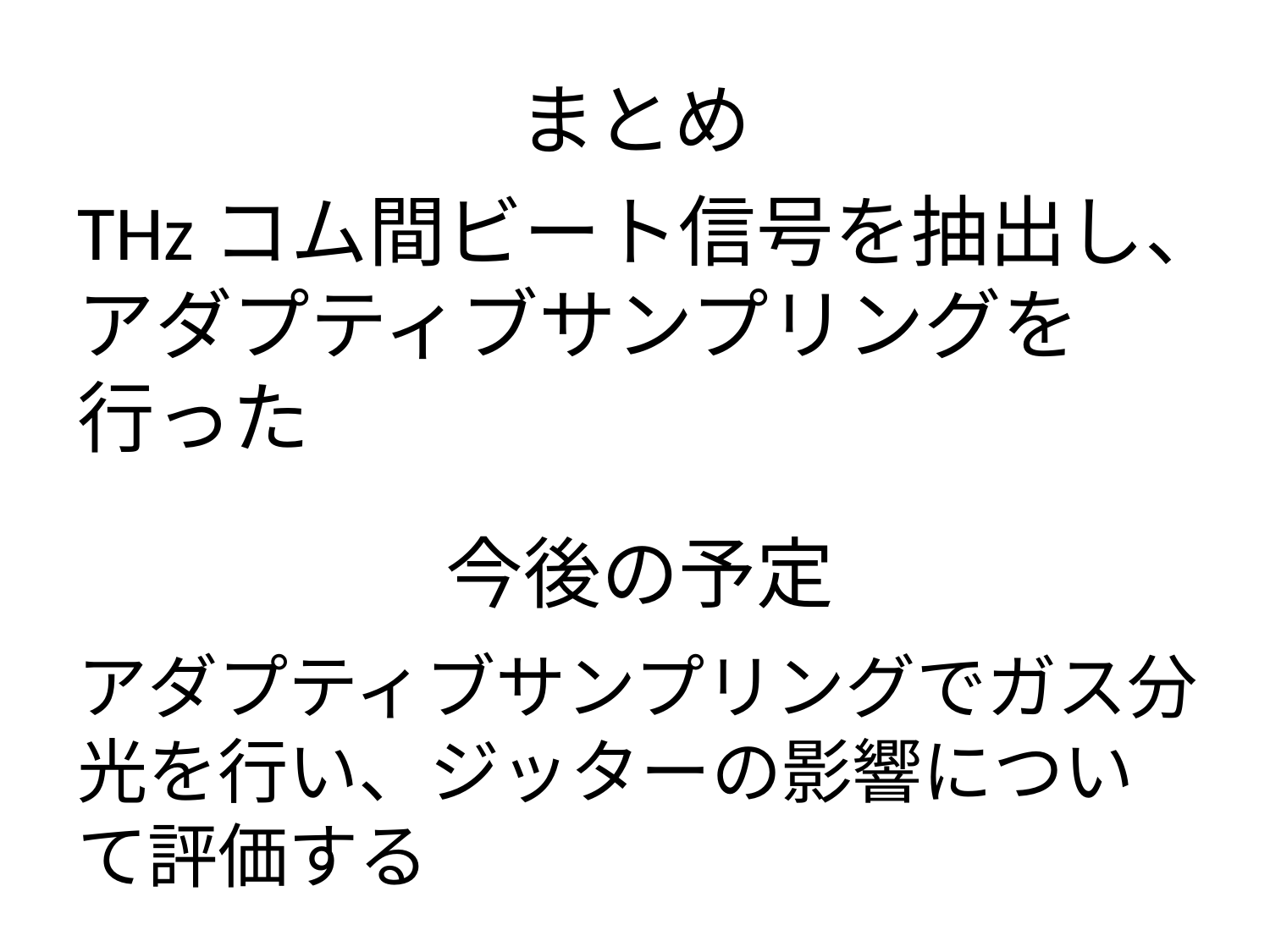

# まとめ
THzコム間ビート信号を抽出し、アダプティブサンプリングを行った
今後の予定
アダプティブサンプリングでガス分光を行い、ジッターの影響について評価する